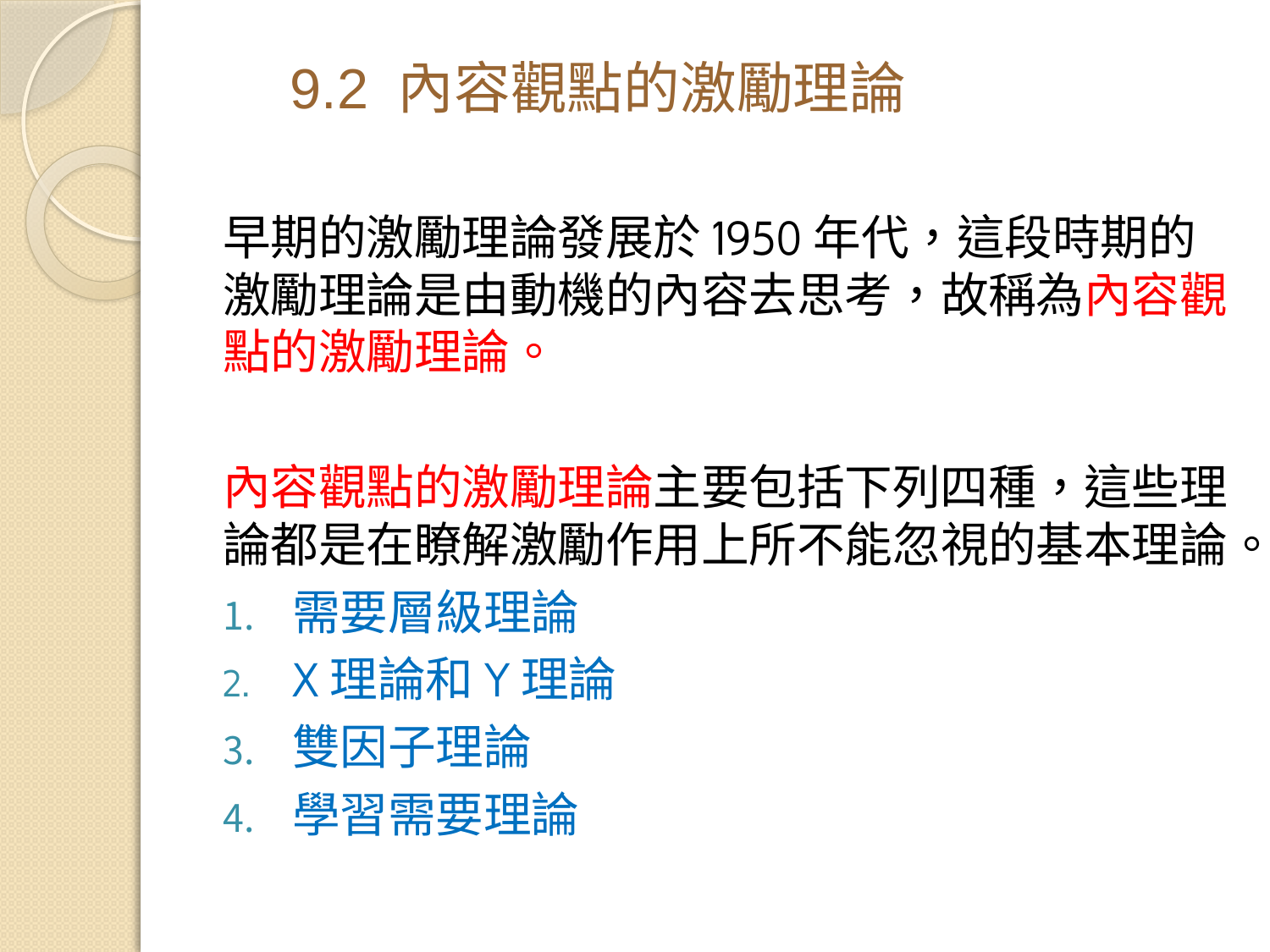

# 9.2 內容觀點的激勵理論
早期的激勵理論發展於1950年代，這段時期的激勵理論是由動機的內容去思考，故稱為內容觀點的激勵理論。

內容觀點的激勵理論主要包括下列四種，這些理論都是在瞭解激勵作用上所不能忽視的基本理論。
需要層級理論
X理論和Y理論
雙因子理論
學習需要理論